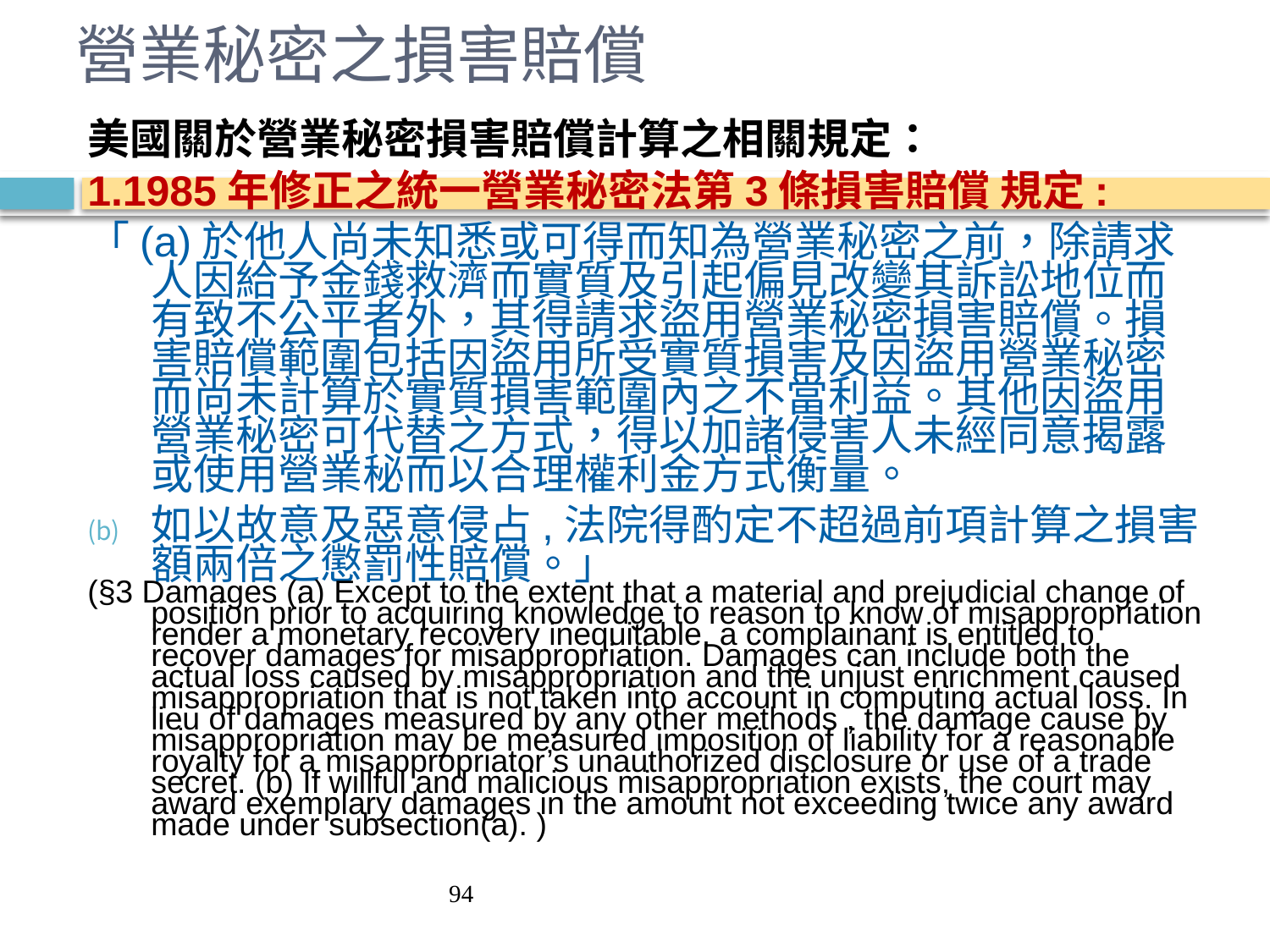

# 營業秘密之損害賠償
美國關於營業秘密損害賠償計算之相關規定：
1.1985年修正之統一營業秘密法第3條損害賠償 規定:
「(a)於他人尚未知悉或可得而知為營業秘密之前，除請求人因給予金錢救濟而實質及引起偏見改變其訴訟地位而有致不公平者外，其得請求盜用營業秘密損害賠償。損害賠償範圍包括因盜用所受實質損害及因盜用營業秘密而尚未計算於實質損害範圍內之不當利益。其他因盜用營業秘密可代替之方式，得以加諸侵害人未經同意揭露或使用營業秘而以合理權利金方式衡量。
如以故意及惡意侵占,法院得酌定不超過前項計算之損害額兩倍之懲罰性賠償。」
(§3 Damages (a) Except to the extent that a material and prejudicial change of position prior to acquiring knowledge to reason to know of misappropriation render a monetary recovery inequitable, a complainant is entitled to recover damages for misappropriation. Damages can include both the actual loss caused by misappropriation and the unjust enrichment caused misappropriation that is not taken into account in computing actual loss. In lieu of damages measured by any other methods , the damage cause by misappropriation may be measured imposition of liability for a reasonable royalty for a misappropriator’s unauthorized disclosure or use of a trade secret. (b) If willful and malicious misappropriation exists, the court may award exemplary damages in the amount not exceeding twice any award made under subsection(a). )

94